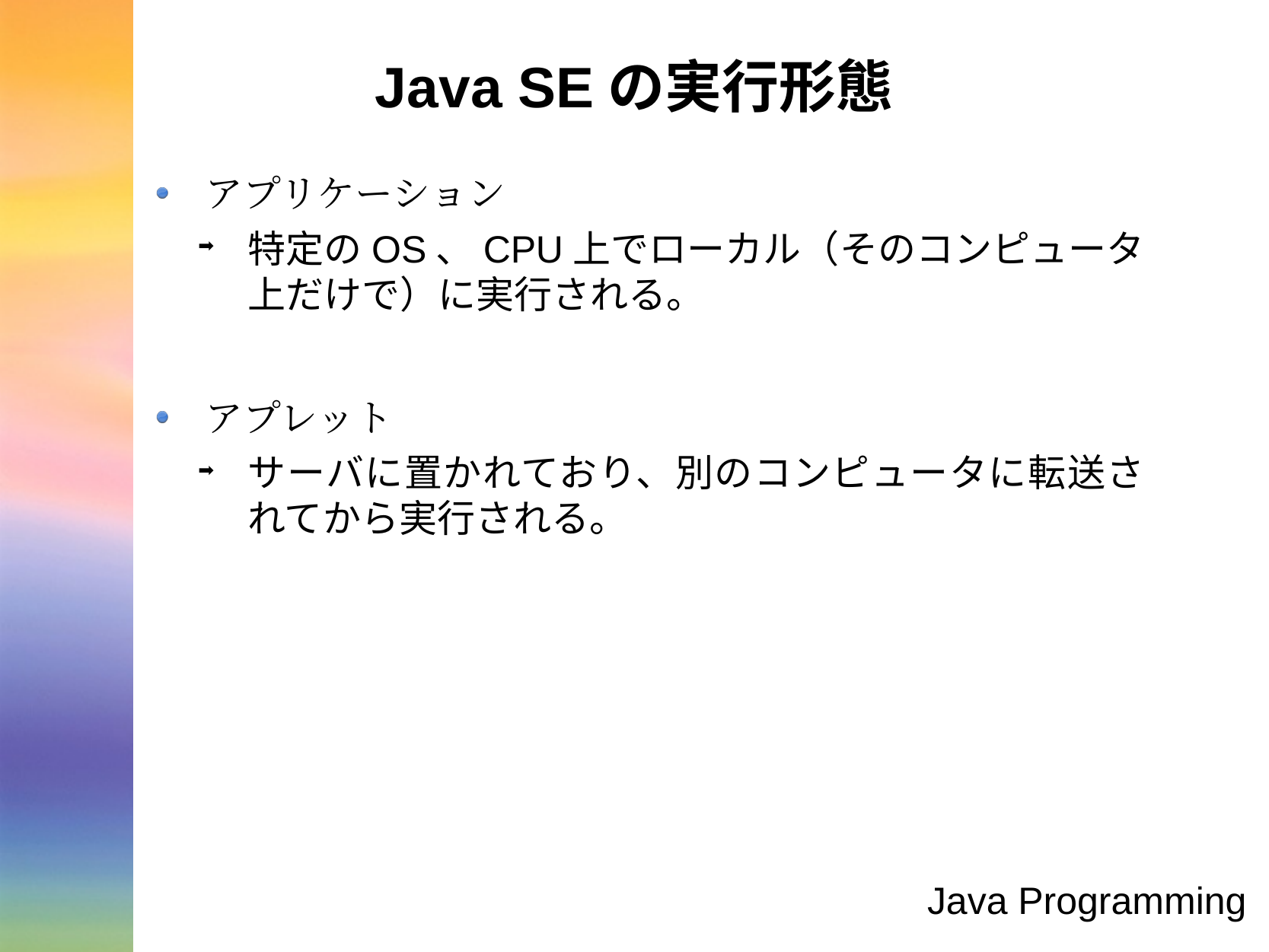

# Java SEの実行形態
アプリケーション
特定のOS、CPU上でローカル（そのコンピュータ上だけで）に実行される。

アプレット
サーバに置かれており、別のコンピュータに転送されてから実行される。